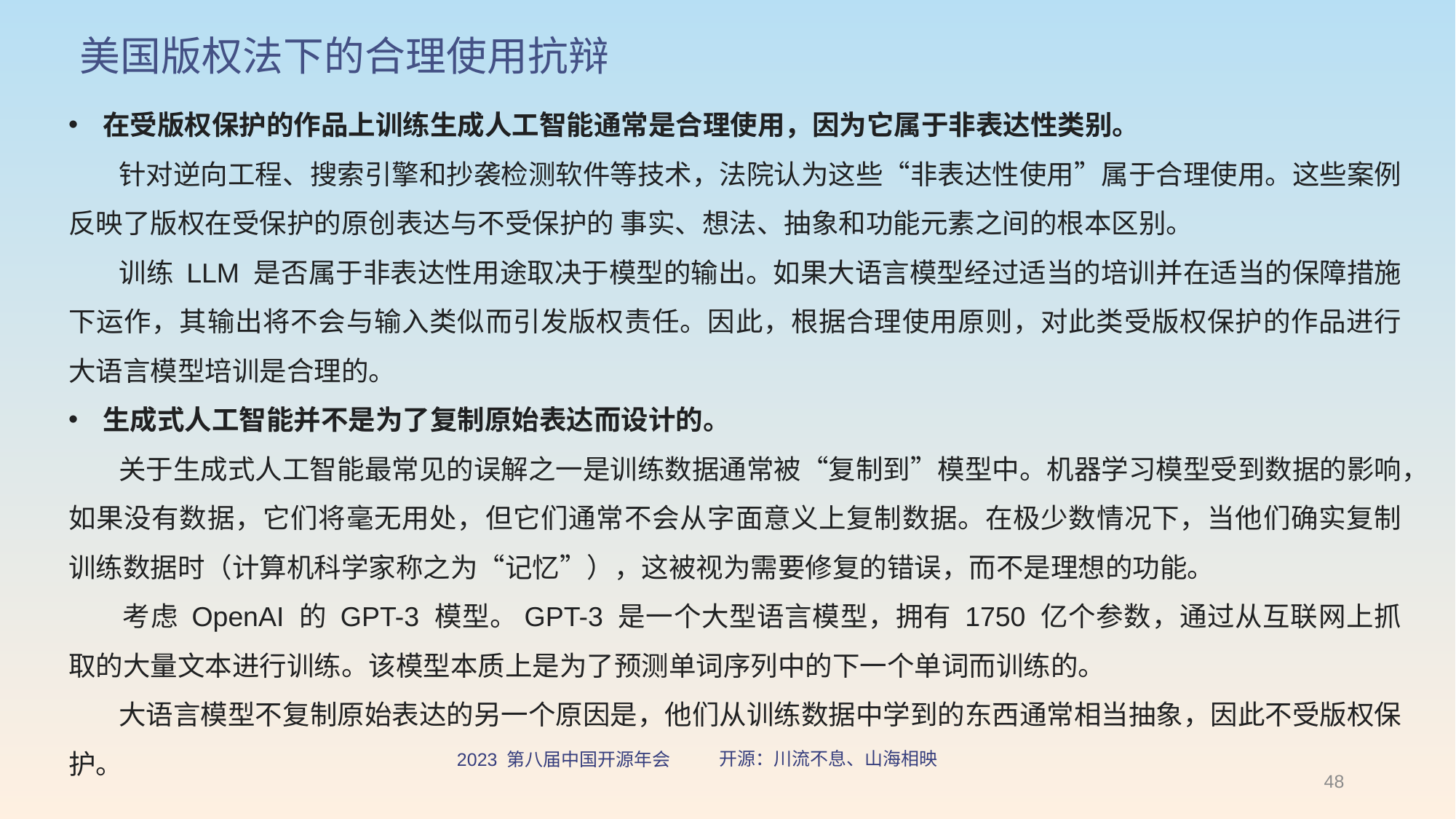

# 美国版权法下的合理使用抗辩
在受版权保护的作品上训练生成人工智能通常是合理使用，因为它属于非表达性类别。
       针对逆向工程、搜索引擎和抄袭检测软件等技术，法院认为这些“非表达性使用”属于合理使用。这些案例反映了版权在受保护的原创表达与不受保护的 事实、想法、抽象和功能元素之间的根本区别。
       训练 LLM 是否属于非表达性用途取决于模型的输出。如果大语言模型经过适当的培训并在适当的保障措施下运作，其输出将不会与输入类似而引发版权责任。因此，根据合理使用原则，对此类受版权保护的作品进行大语言模型培训是合理的。
生成式人工智能并不是为了复制原始表达而设计的。
       关于生成式人工智能最常见的误解之一是训练数据通常被“复制到”模型中。机器学习模型受到数据的影响，如果没有数据，它们将毫无用处，但它们通常不会从字面意义上复制数据。在极少数情况下，当他们确实复制训练数据时（计算机科学家称之为“记忆”），这被视为需要修复的错误，而不是理想的功能。
       考虑 OpenAI 的 GPT-3 模型。GPT-3 是一个大型语言模型，拥有 1750 亿个参数，通过从互联网上抓取的大量文本进行训练。该模型本质上是为了预测单词序列中的下一个单词而训练的。
       大语言模型不复制原始表达的另一个原因是，他们从训练数据中学到的东西通常相当抽象，因此不受版权保护。
48